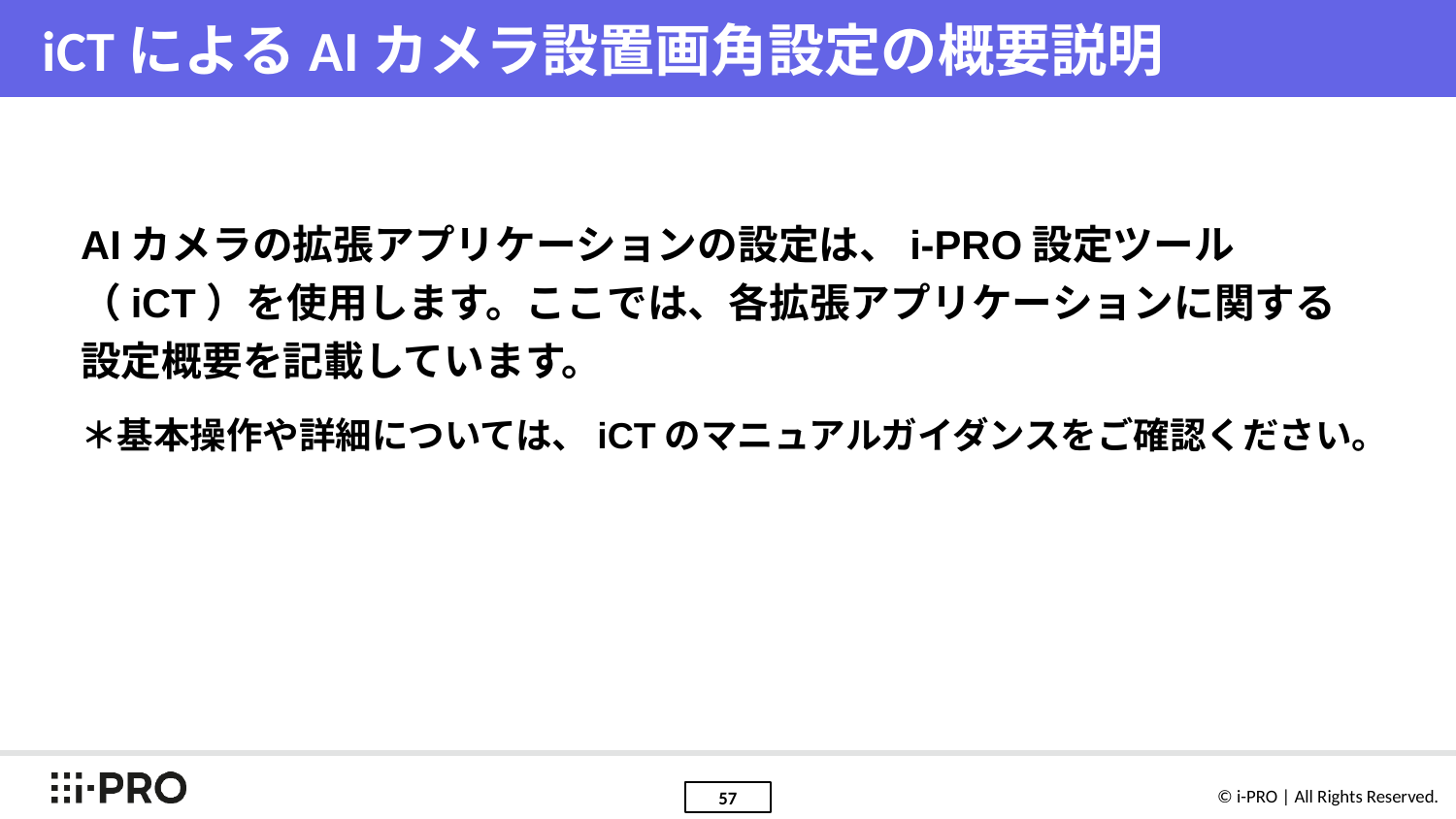

# iCTによるAIカメラ設置画角設定の概要説明
AIカメラの拡張アプリケーションの設定は、i-PRO設定ツール（iCT）を使用します。ここでは、各拡張アプリケーションに関する設定概要を記載しています。
＊基本操作や詳細については、iCTのマニュアルガイダンスをご確認ください。